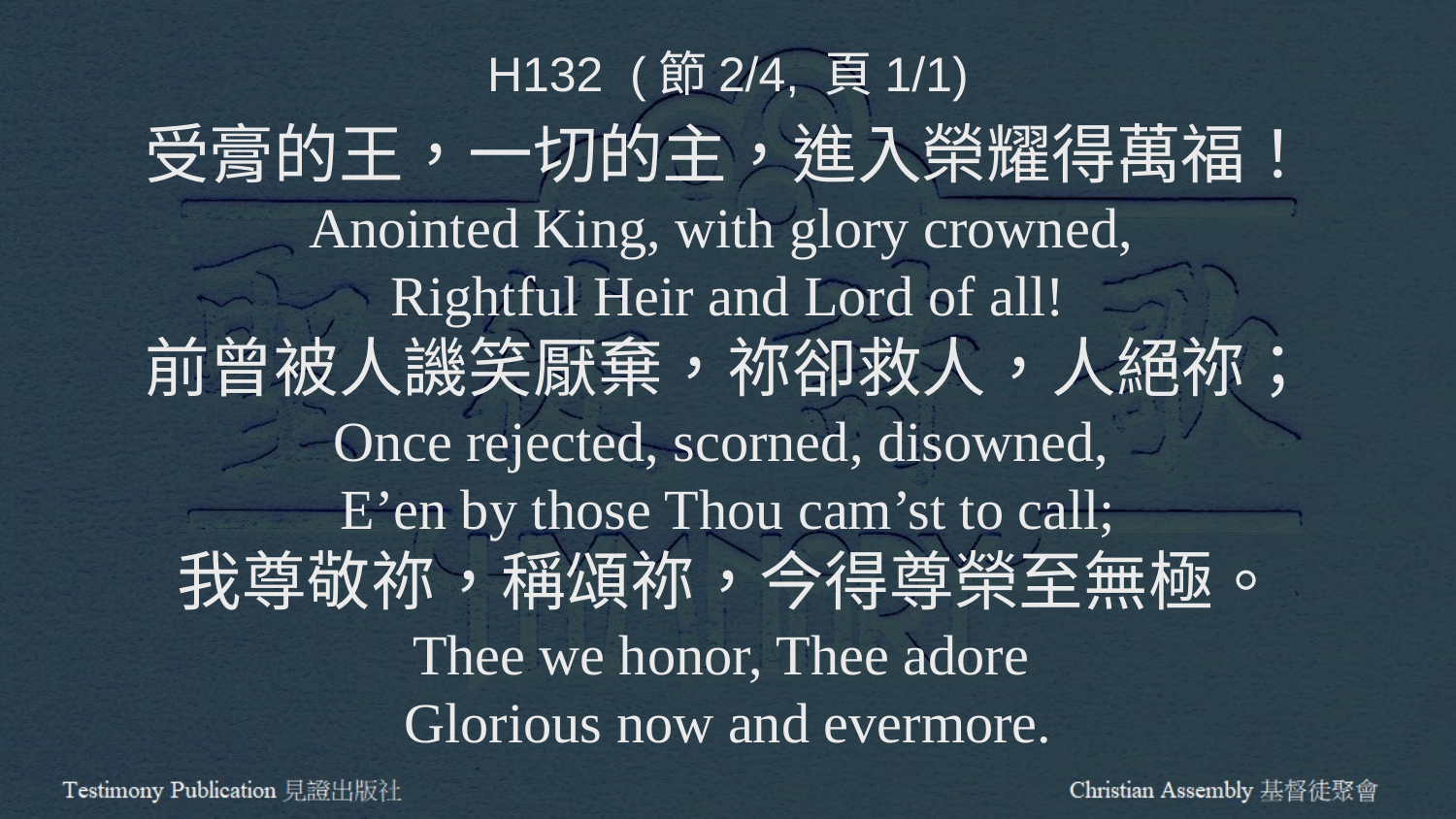

H132  (節2/4, 頁1/1)
受膏的王，一切的主，進入榮耀得萬福！
Anointed King, with glory crowned,
Rightful Heir and Lord of all!
前曾被人譏笑厭棄，祢卻救人，人絕祢；
Once rejected, scorned, disowned,
E’en by those Thou cam’st to call;
我尊敬祢，稱頌祢，今得尊榮至無極。
Thee we honor, Thee adore
Glorious now and evermore.